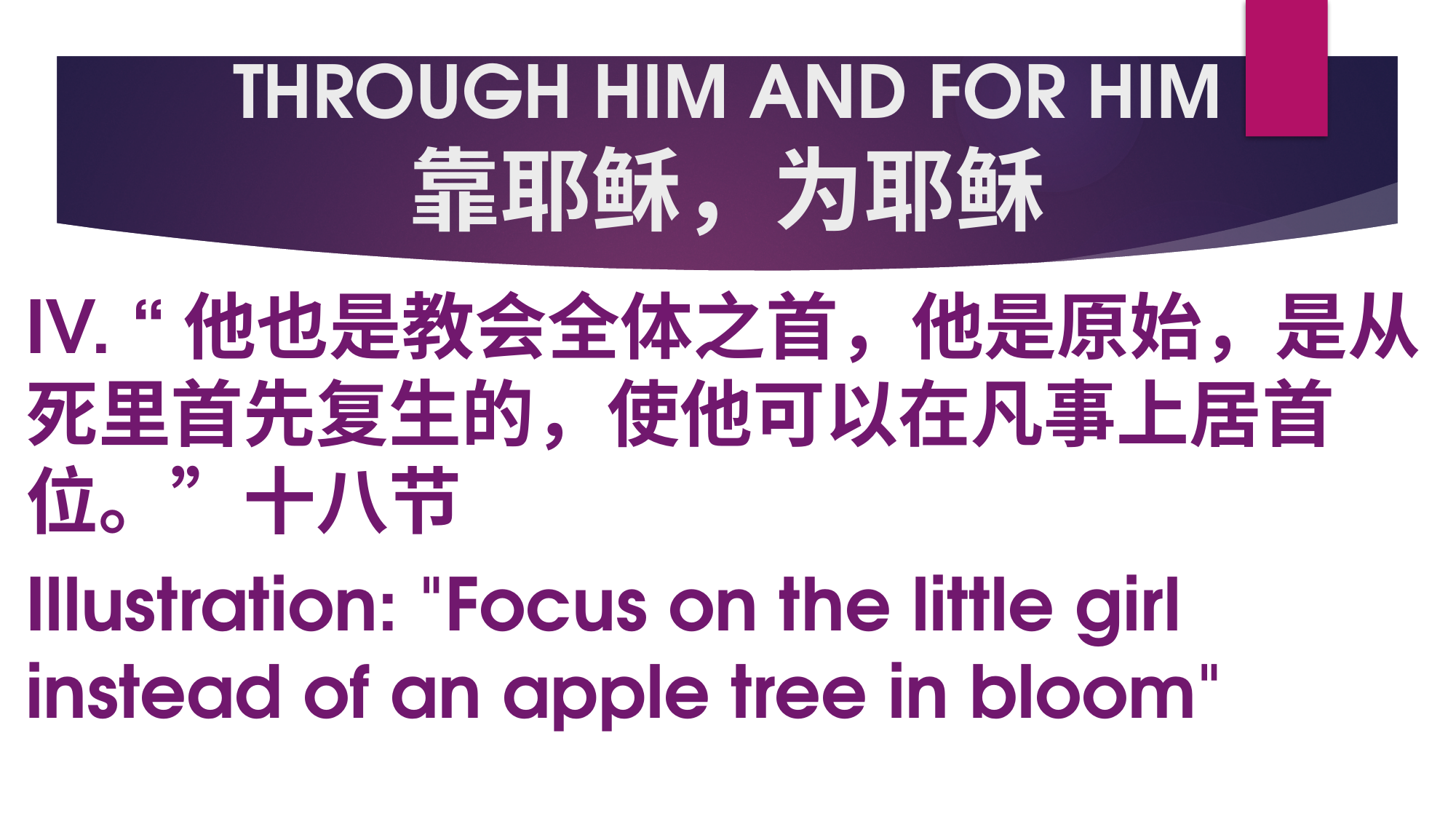

# THROUGH HIM AND FOR HIM 靠耶稣，为耶稣
IV. “他也是教会全体之首，他是原始，是从死里首先复生的，使他可以在凡事上居首位。”十八节
Illustration: "Focus on the little girl instead of an apple tree in bloom"